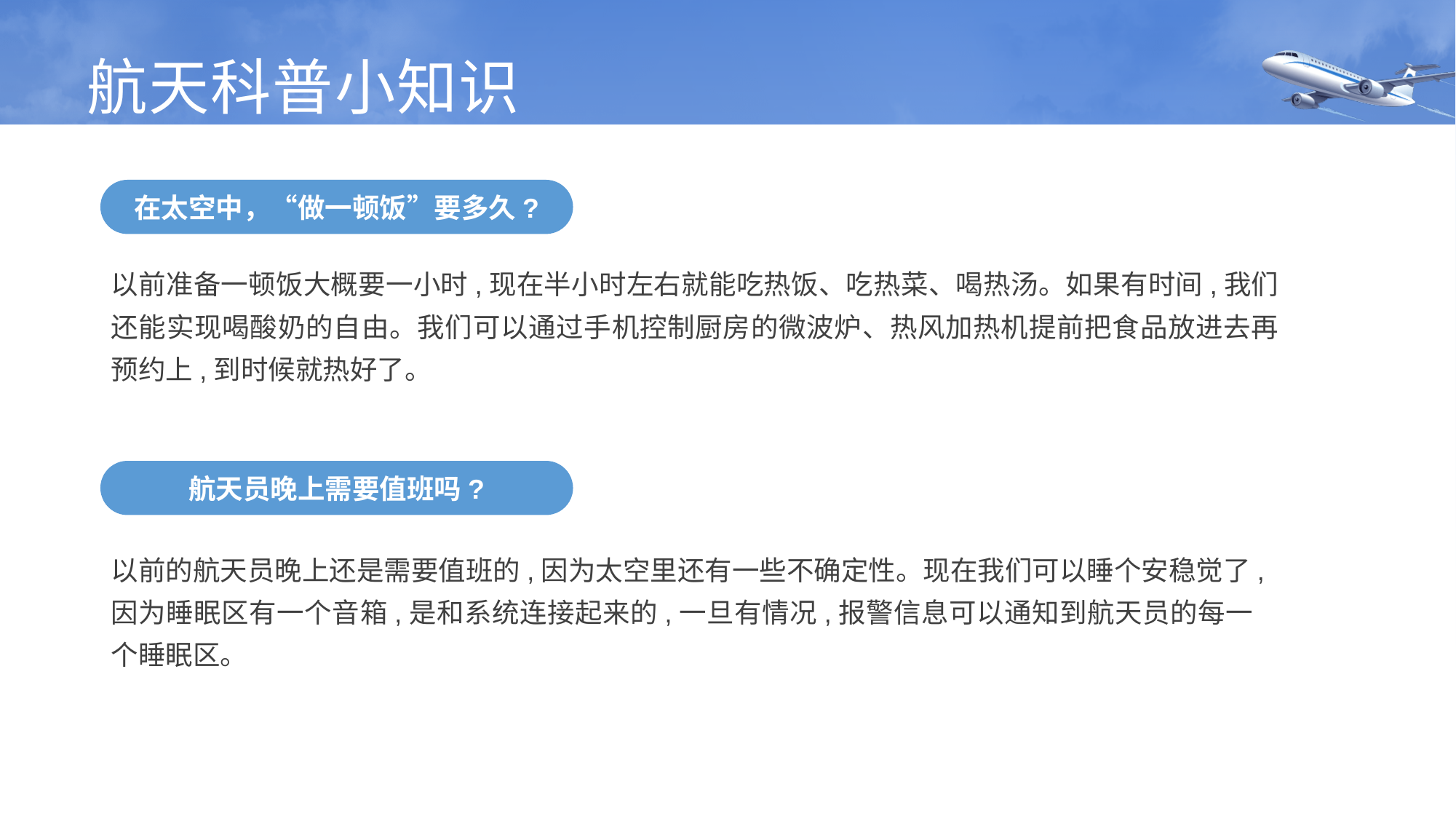

# 航天科普小知识
在太空中，“做一顿饭”要多久?
以前准备一顿饭大概要一小时,现在半小时左右就能吃热饭、吃热菜、喝热汤。如果有时间,我们还能实现喝酸奶的自由。我们可以通过手机控制厨房的微波炉、热风加热机提前把食品放进去再预约上,到时候就热好了。
航天员晚上需要值班吗?
以前的航天员晚上还是需要值班的,因为太空里还有一些不确定性。现在我们可以睡个安稳觉了,因为睡眠区有一个音箱,是和系统连接起来的,一旦有情况,报警信息可以通知到航天员的每一个睡眠区。